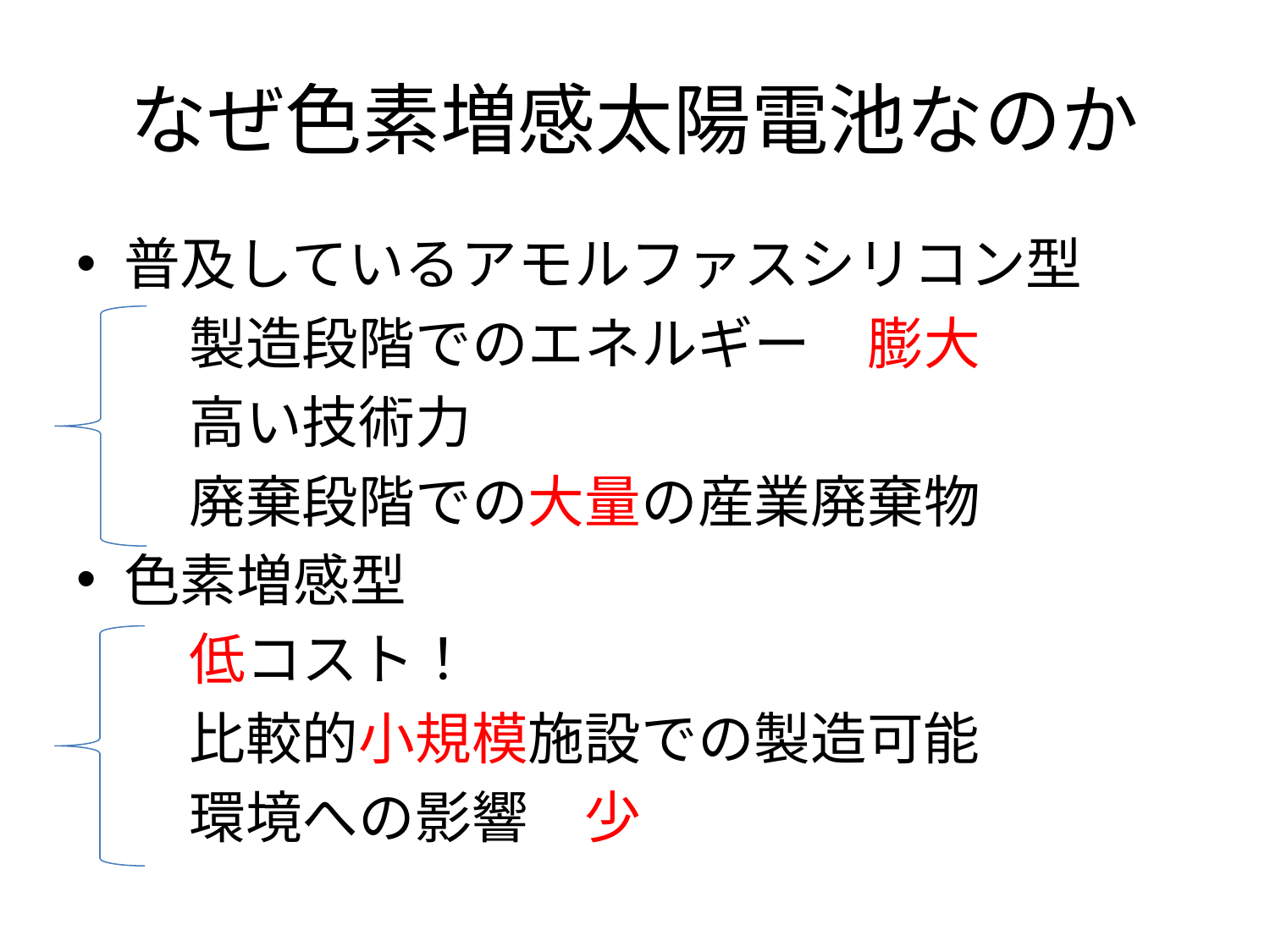

# なぜ色素増感太陽電池なのか
普及しているアモルファスシリコン型
　　製造段階でのエネルギー　膨大
　　高い技術力
　　廃棄段階での大量の産業廃棄物
色素増感型
　　低コスト！
　　比較的小規模施設での製造可能
　　環境への影響　少